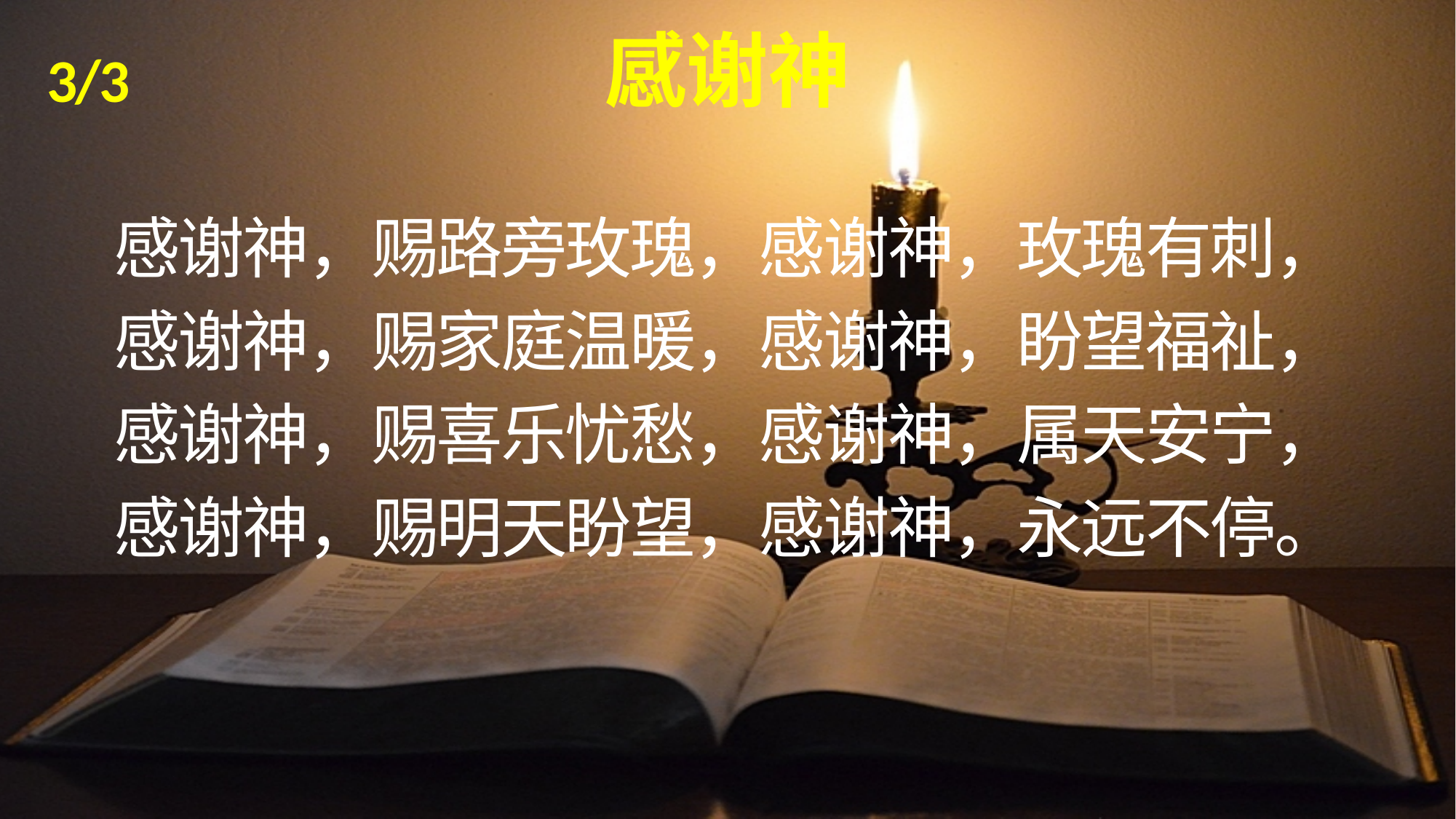

# 感谢神
3/3
感谢神，赐路旁玫瑰，感谢神，玫瑰有刺，
感谢神，赐家庭温暖，感谢神，盼望福祉，
感谢神，赐喜乐忧愁，感谢神，属天安宁，
感谢神，赐明天盼望，感谢神，永远不停。